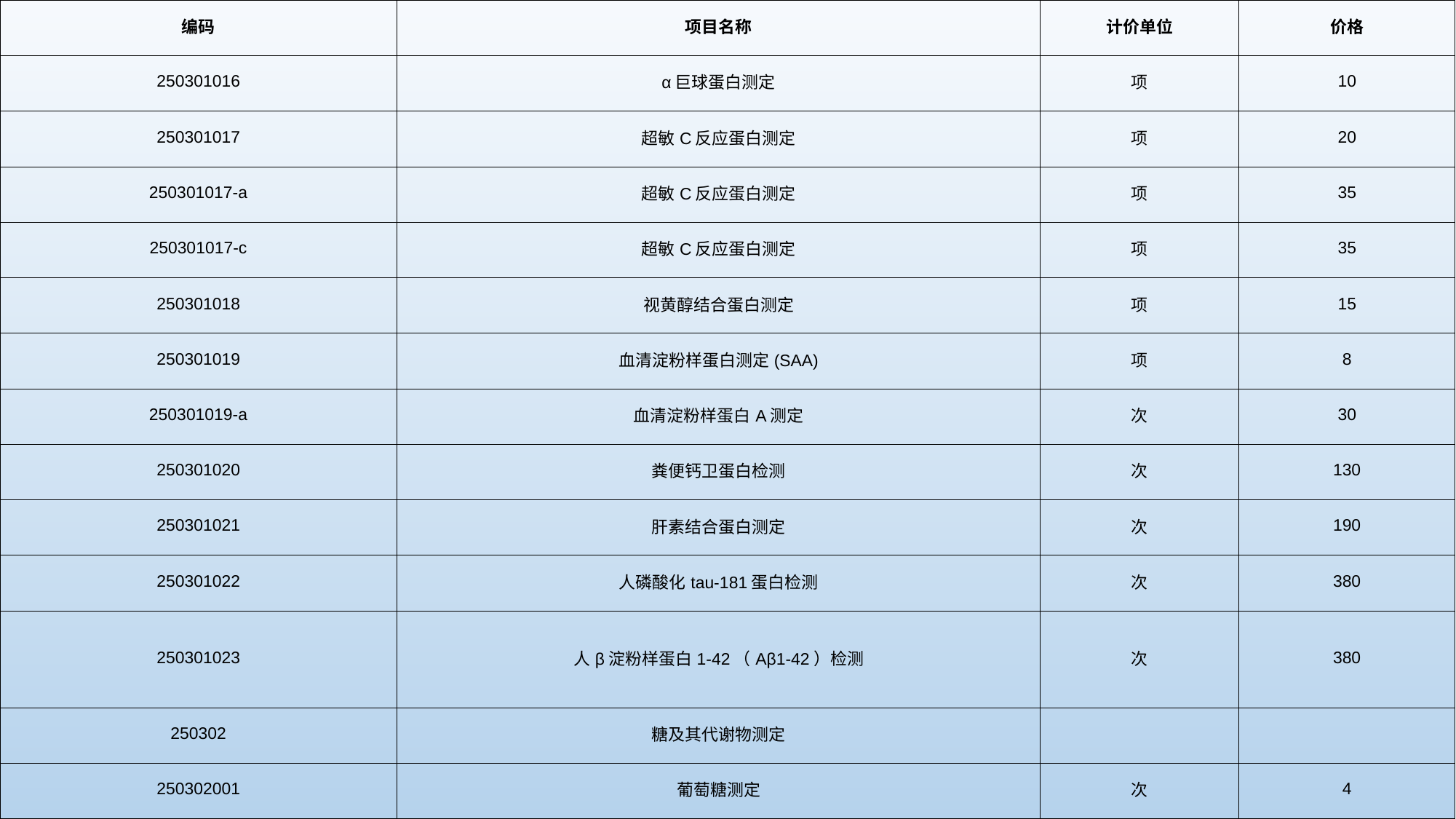

| 编码 | 项目名称 | 计价单位 | 价格 |
| --- | --- | --- | --- |
| 250301016 | α巨球蛋白测定 | 项 | 10 |
| 250301017 | 超敏C反应蛋白测定 | 项 | 20 |
| 250301017-a | 超敏C反应蛋白测定 | 项 | 35 |
| 250301017-c | 超敏C反应蛋白测定 | 项 | 35 |
| 250301018 | 视黄醇结合蛋白测定 | 项 | 15 |
| 250301019 | 血清淀粉样蛋白测定(SAA) | 项 | 8 |
| 250301019-a | 血清淀粉样蛋白A测定 | 次 | 30 |
| 250301020 | 粪便钙卫蛋白检测 | 次 | 130 |
| 250301021 | 肝素结合蛋白测定 | 次 | 190 |
| 250301022 | 人磷酸化tau-181蛋白检测 | 次 | 380 |
| 250301023 | 人β淀粉样蛋白1-42（Aβ1-42）检测 | 次 | 380 |
| 250302 | 糖及其代谢物测定 |  |  |
| 250302001 | 葡萄糖测定 | 次 | 4 |